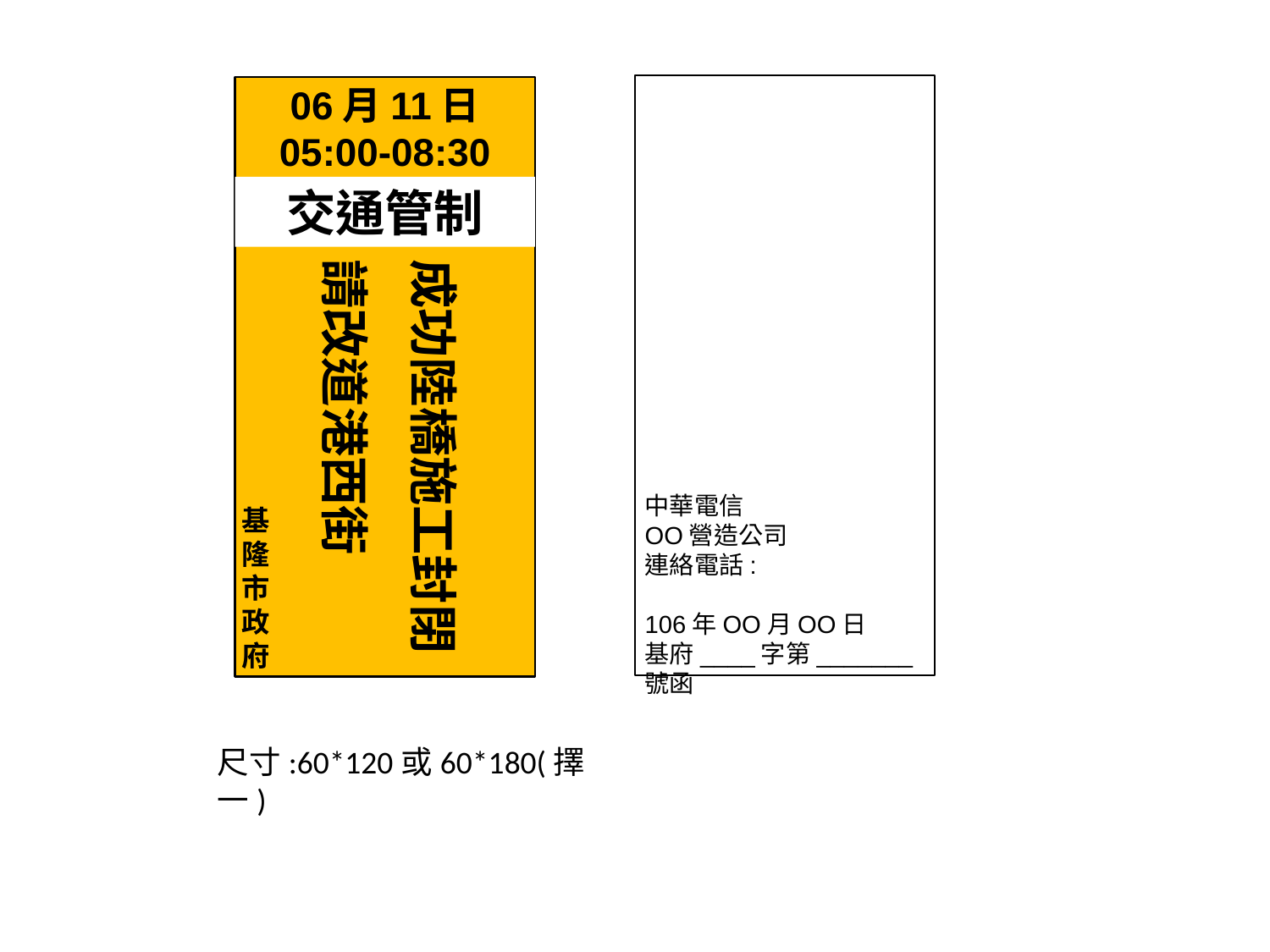

06月11日
05:00-08:30

交通管制

成功陸橋施工封閉
請改道港西街
中華電信
OO營造公司
連絡電話:

106年OO月OO日
基府____字第_______號函
基隆市政府
尺寸:60*120或60*180(擇一)